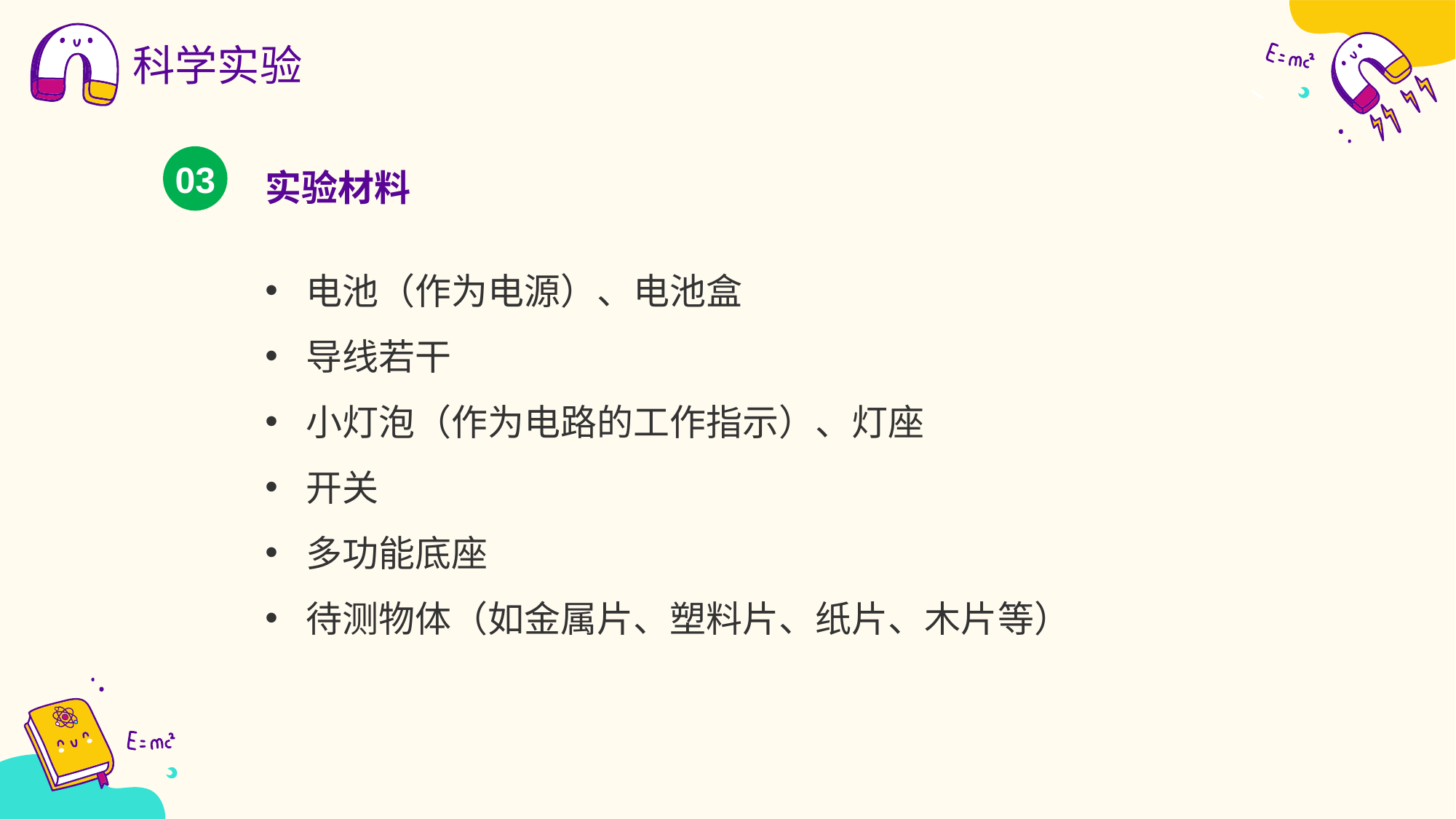

科学实验
实验材料
03
电池（作为电源）、电池盒
导线若干
小灯泡（作为电路的工作指示）、灯座
开关
多功能底座
待测物体（如金属片、塑料片、纸片、木片等）